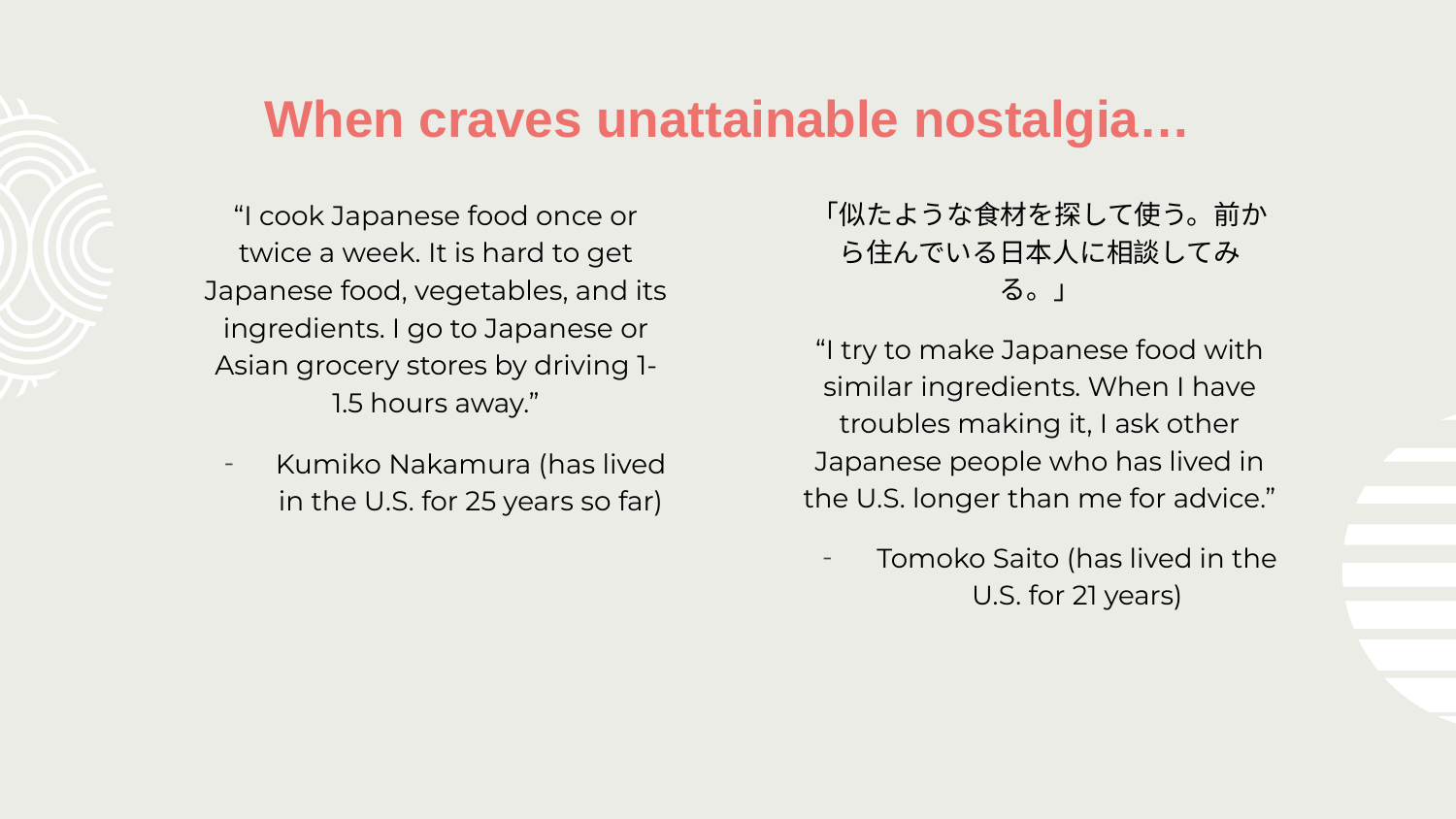

# When craves unattainable nostalgia…
「似たような食材を探して使う。前から住んでいる日本人に相談してみる。」
“I try to make Japanese food with similar ingredients. When I have troubles making it, I ask other Japanese people who has lived in the U.S. longer than me for advice.”
Tomoko Saito (has lived in the U.S. for 21 years)

“I cook Japanese food once or twice a week. It is hard to get Japanese food, vegetables, and its ingredients. I go to Japanese or Asian grocery stores by driving 1-1.5 hours away.”
Kumiko Nakamura (has lived in the U.S. for 25 years so far)